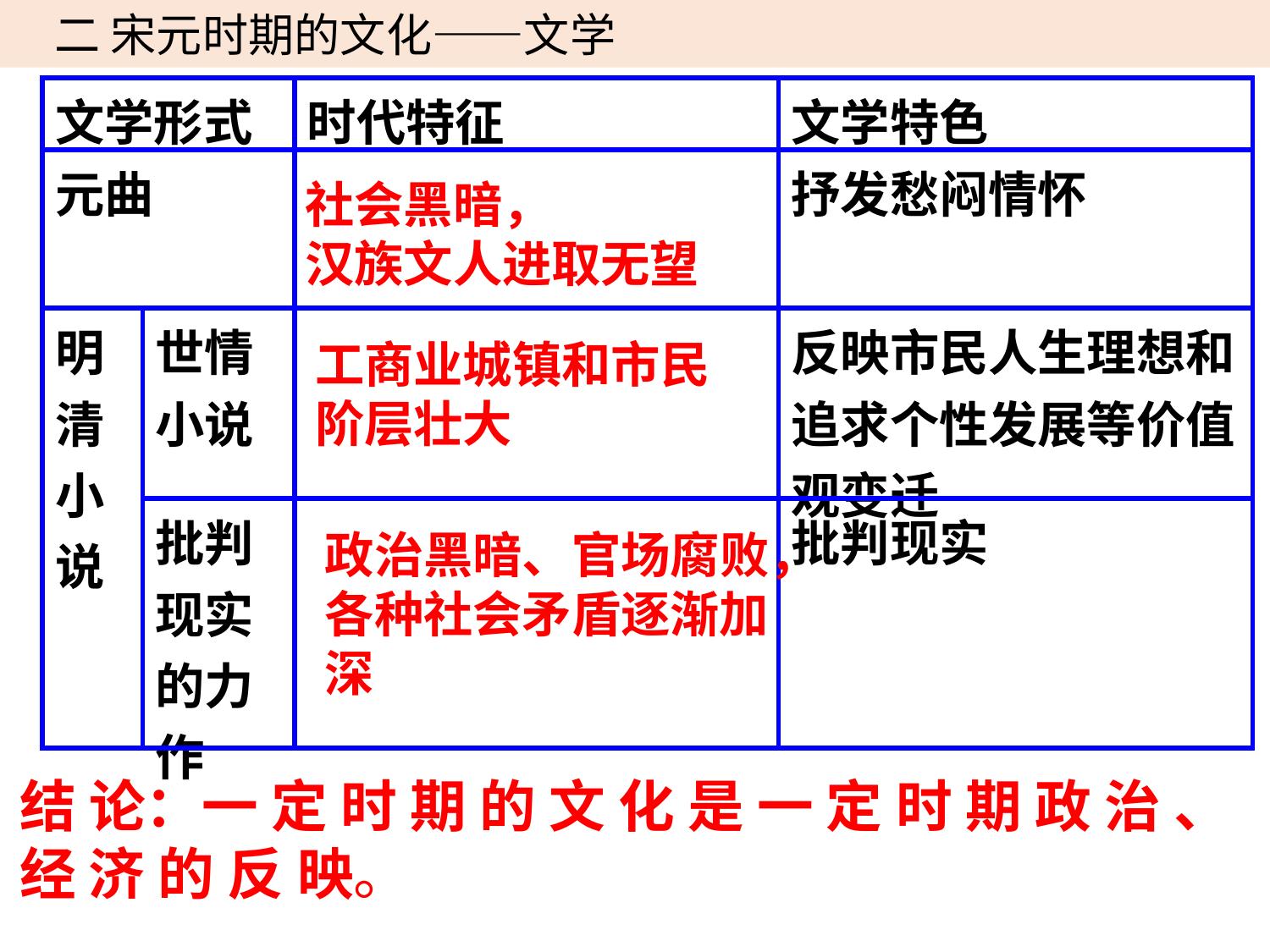

二 宋元时期的文化——文学
| 文学形式 |  | 时代特征 | 文学特色 |
| --- | --- | --- | --- |
| 元曲 |  |  | 抒发愁闷情怀 |
| 明清小说 | 世情小说 |  | 反映市民人生理想和追求个性发展等价值观变迁 |
|  | 批判现实的力作 |  | 批判现实 |
社会黑暗，　　　　汉族文人进取无望
工商业城镇和市民阶层壮大
政治黑暗、官场腐败，各种社会矛盾逐渐加深
结 论：一 定 时 期 的 文 化 是 一 定 时 期 政 治 、 经 济 的 反 映。